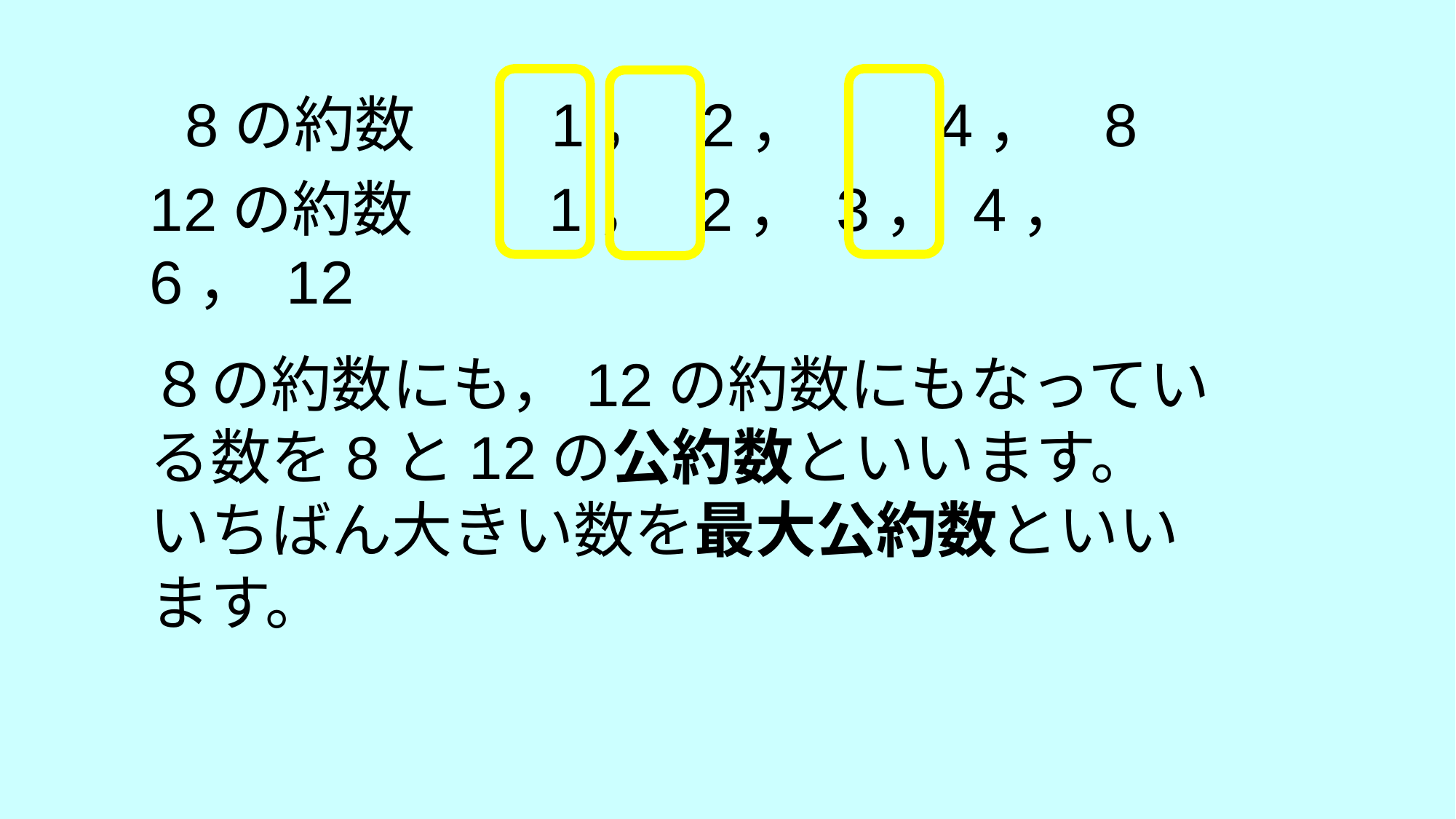

8の約数　　1，  2，  　  4，   8
12の約数　　1，  2， 3， 4， 6， 12
８の約数にも，12の約数にもなっている数を8と12の公約数といいます。
いちばん大きい数を最大公約数といいます。